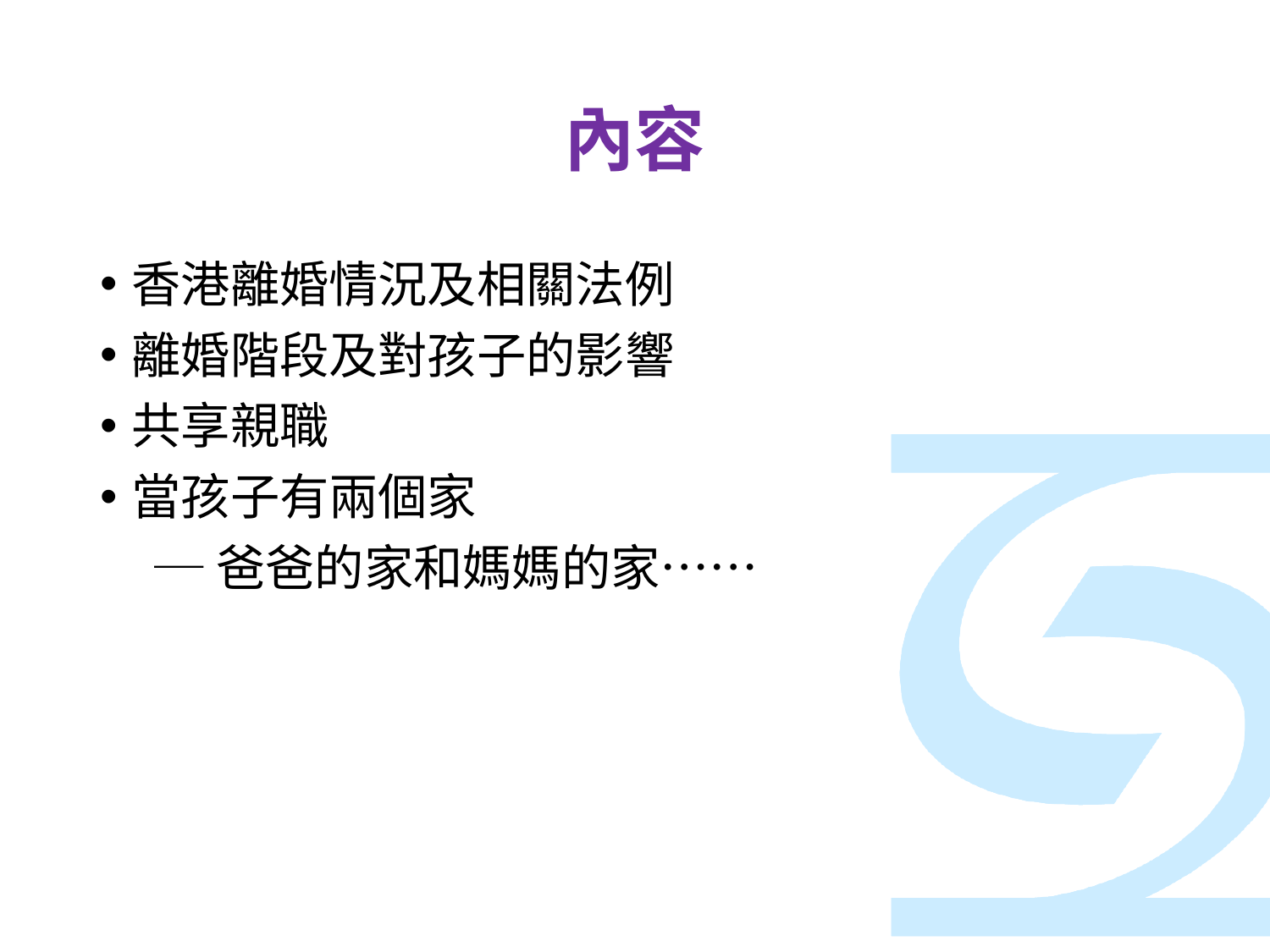

# 內容
香港離婚情況及相關法例
離婚階段及對孩子的影響
共享親職
當孩子有兩個家
     ─爸爸的家和媽媽的家……

2